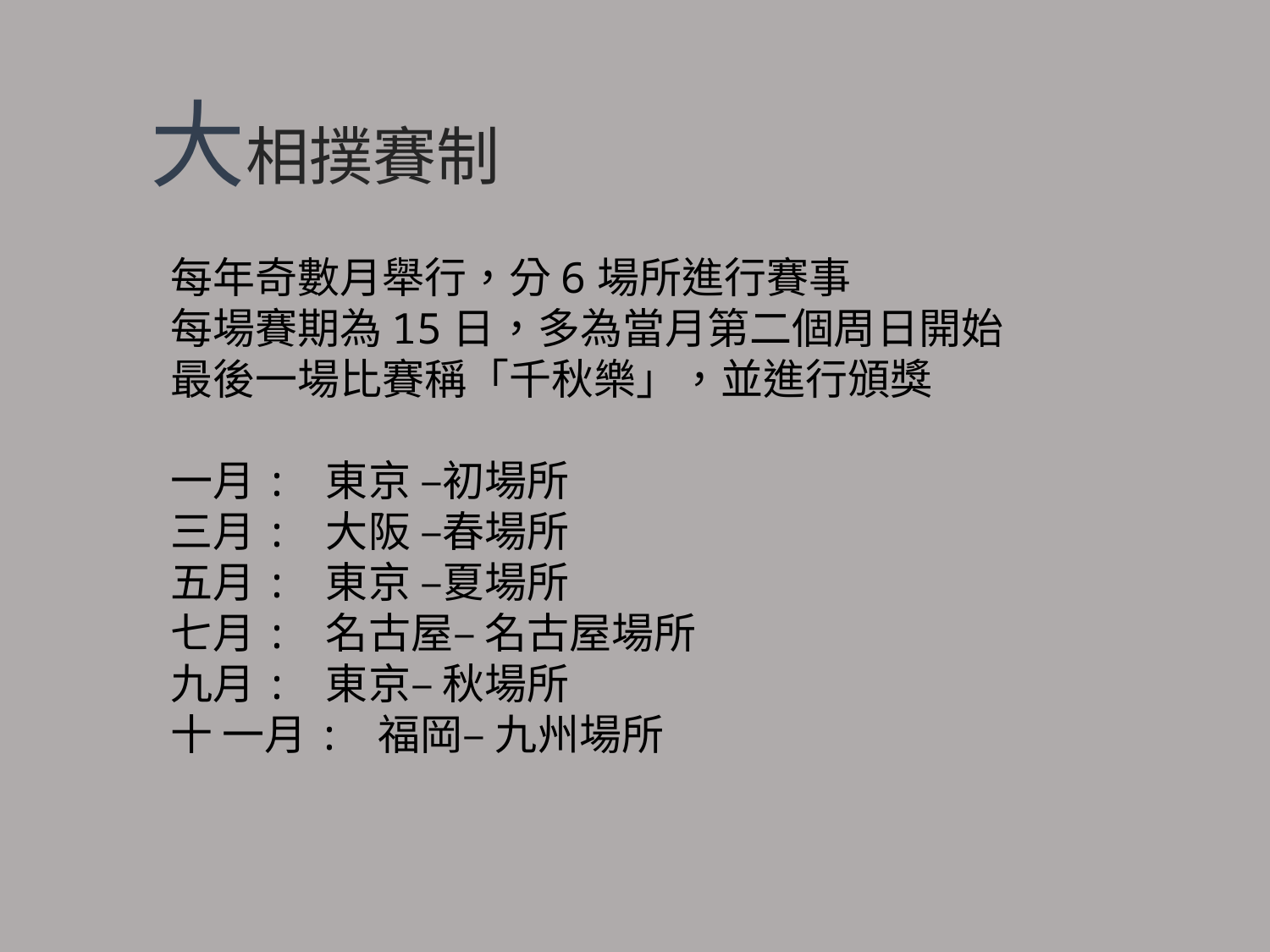

大相撲賽制
每年奇數月舉行，分6場所進行賽事
每場賽期為15日，多為當月第二個周日開始
最後一場比賽稱「千秋樂」，並進行頒獎

一月: 東京 –初場所
三月: 大阪 –春場所
五月: 東京 –夏場所
七月: 名古屋– 名古屋場所
九月: 東京– 秋場所
十 一月: 福岡– 九州場所